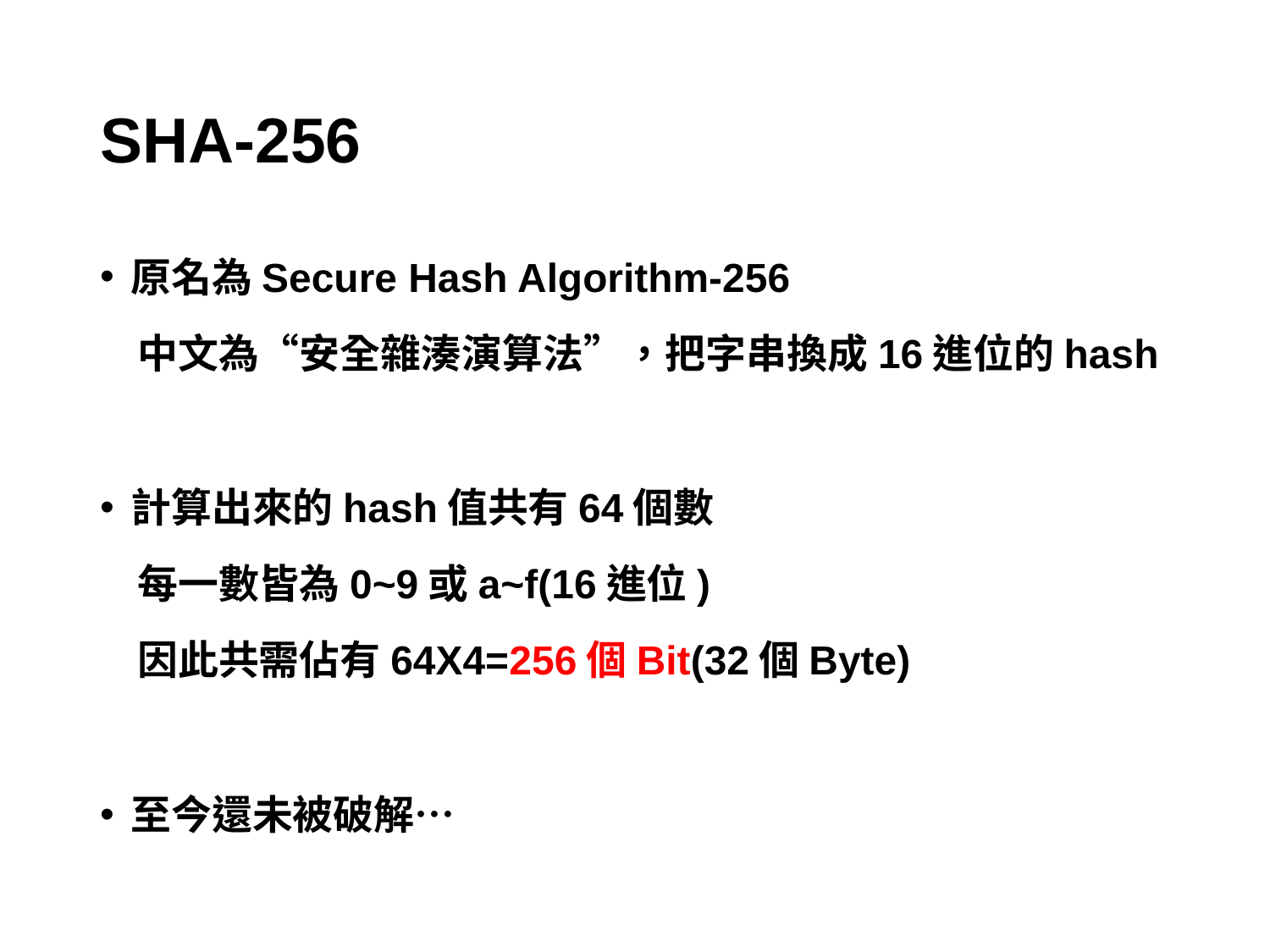

# SHA-256
原名為Secure Hash Algorithm-256
   中文為“安全雜湊演算法”，把字串換成16進位的hash

計算出來的hash值共有64個數
   每一數皆為0~9或a~f(16進位)
   因此共需佔有64X4=256個Bit(32個Byte)

至今還未被破解…